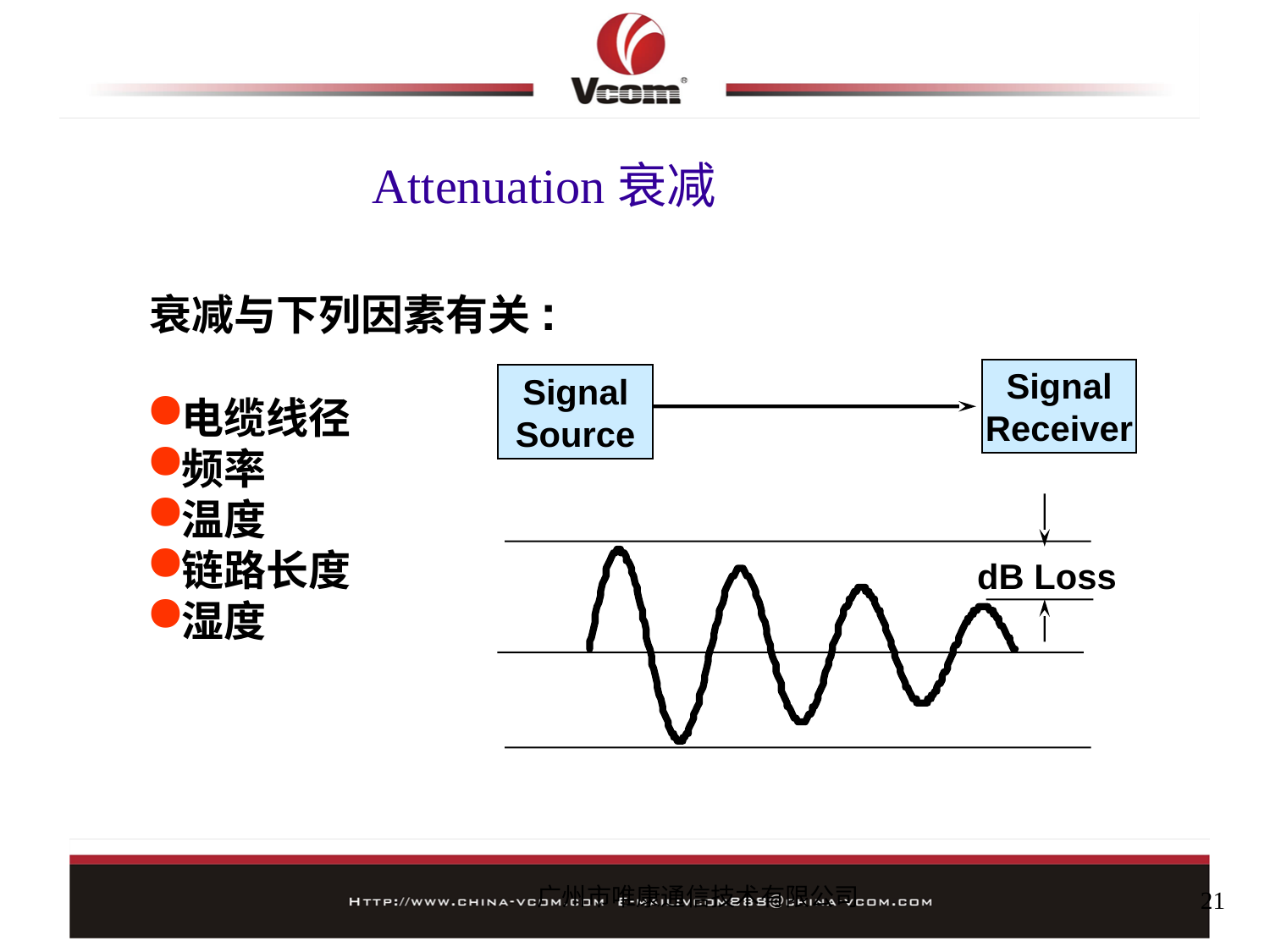

Attenuation衰减
衰减与下列因素有关:

电缆线径
频率
温度
链路长度
湿度

Signal
Receiver
Signal
Source

dB Loss

广州市唯康通信技术有限公司
21